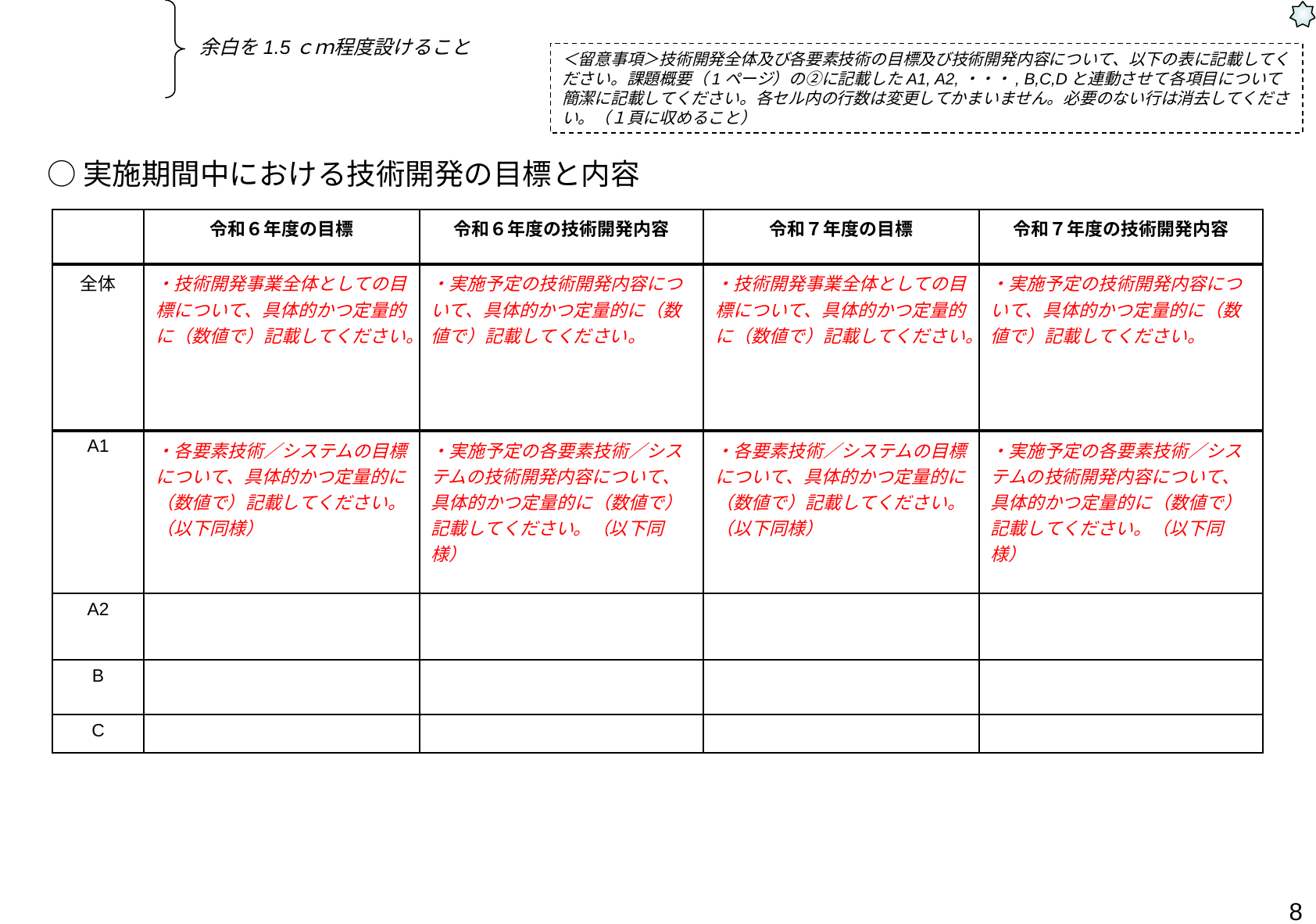

余白を1.5ｃｍ程度設けること
＜留意事項＞技術開発全体及び各要素技術の目標及び技術開発内容について、以下の表に記載してください。課題概要（1ページ）の②に記載したA1, A2,・・・, B,C,Dと連動させて各項目について簡潔に記載してください。各セル内の行数は変更してかまいません。必要のない行は消去してください。（１頁に収めること）
○実施期間中における技術開発の目標と内容
|  | 令和６年度の目標 | 令和６年度の技術開発内容 | 令和７年度の目標 | 令和７年度の技術開発内容 |
| --- | --- | --- | --- | --- |
| 全体 | ・技術開発事業全体としての目標について、具体的かつ定量的に（数値で）記載してください。 | ・実施予定の技術開発内容について、具体的かつ定量的に（数値で）記載してください。 | ・技術開発事業全体としての目標について、具体的かつ定量的に（数値で）記載してください。 | ・実施予定の技術開発内容について、具体的かつ定量的に（数値で）記載してください。 |
| A1 | ・各要素技術／システムの目標について、具体的かつ定量的に（数値で）記載してください。（以下同様） | ・実施予定の各要素技術／システムの技術開発内容について、具体的かつ定量的に（数値で）記載してください。（以下同様） | ・各要素技術／システムの目標について、具体的かつ定量的に（数値で）記載してください。（以下同様） | ・実施予定の各要素技術／システムの技術開発内容について、具体的かつ定量的に（数値で）記載してください。（以下同様） |
| A2 |  |  |  |  |
| B |  |  |  |  |
| C |  |  |  |  |
8